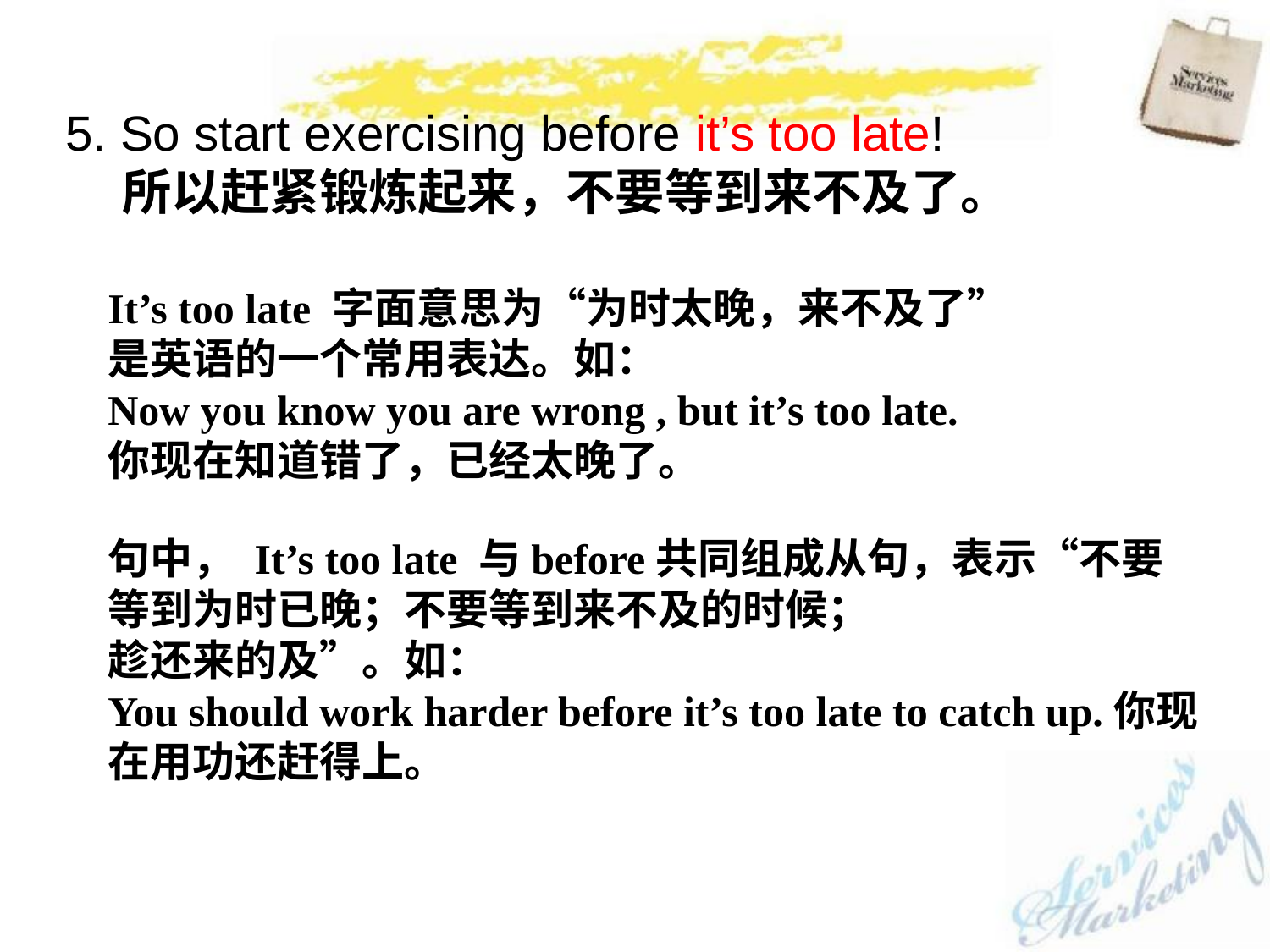

5. So start exercising before it’s too late!
    所以赶紧锻炼起来，不要等到来不及了。
It’s too late 字面意思为“为时太晚，来不及了”
是英语的一个常用表达。如：
Now you know you are wrong , but it’s too late.
你现在知道错了，已经太晚了。

句中， It’s too late 与before共同组成从句，表示“不要等到为时已晚；不要等到来不及的时候；
趁还来的及”。如：
You should work harder before it’s too late to catch up.你现在用功还赶得上。